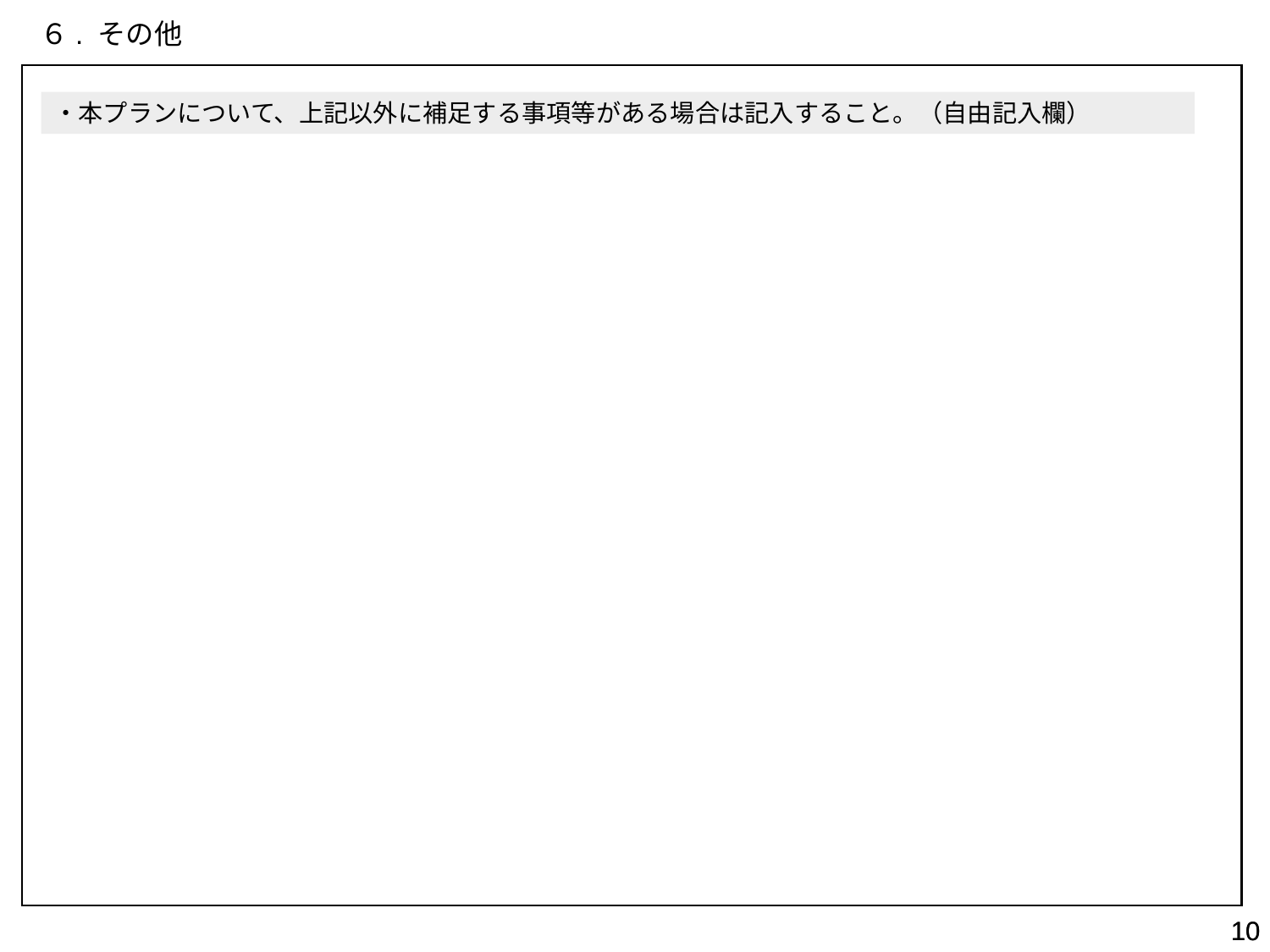

# ６. その他

・本プランについて、上記以外に補足する事項等がある場合は記入すること。（自由記入欄）
10
10